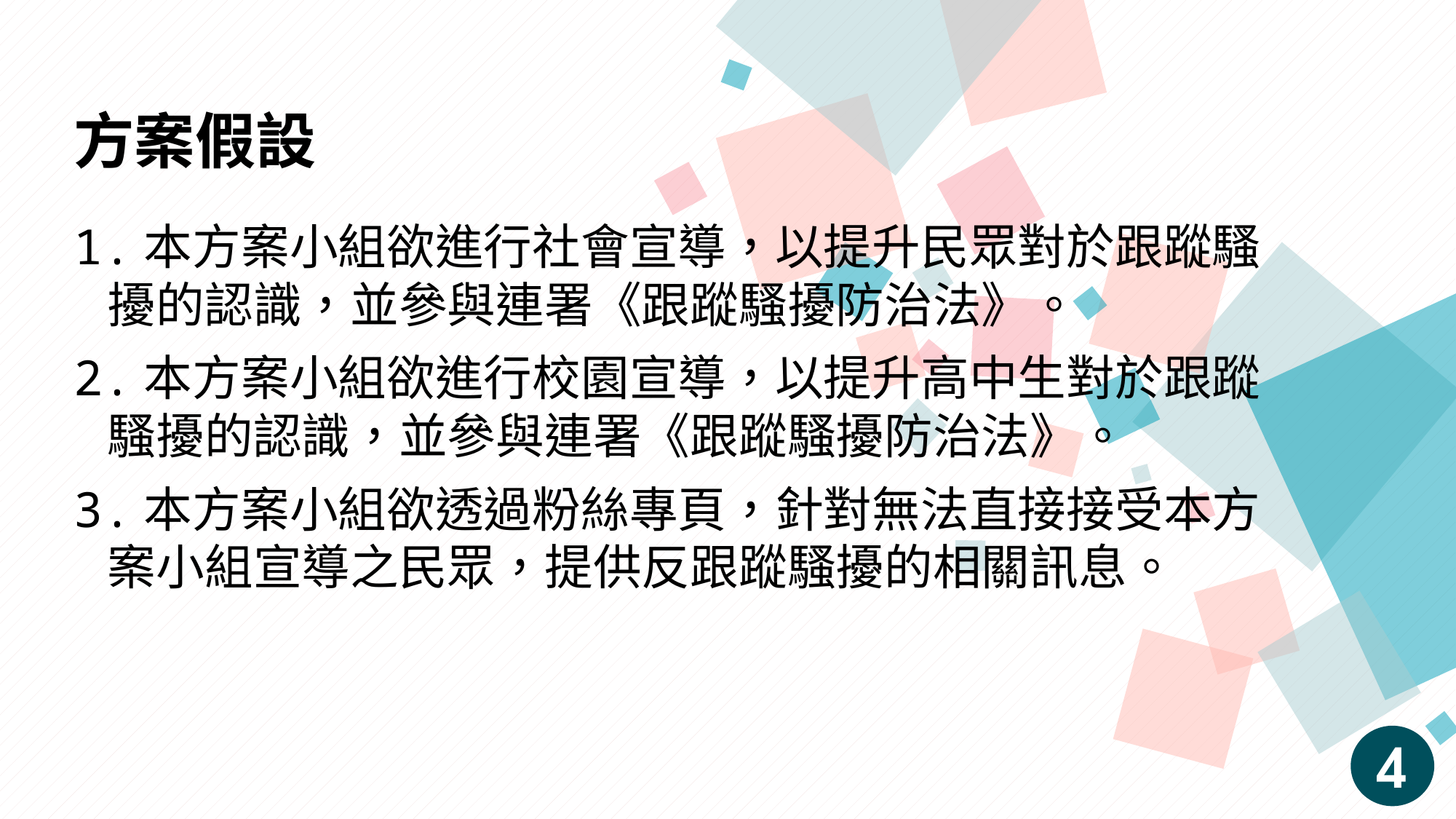

方案假設
1.本方案小組欲進行社會宣導，以提升民眾對於跟蹤騷
  擾的認識，並參與連署《跟蹤騷擾防治法》。
2.本方案小組欲進行校園宣導，以提升高中生對於跟蹤
  騷擾的認識，並參與連署《跟蹤騷擾防治法》。
3.本方案小組欲透過粉絲專頁，針對無法直接接受本方
  案小組宣導之民眾，提供反跟蹤騷擾的相關訊息。
4